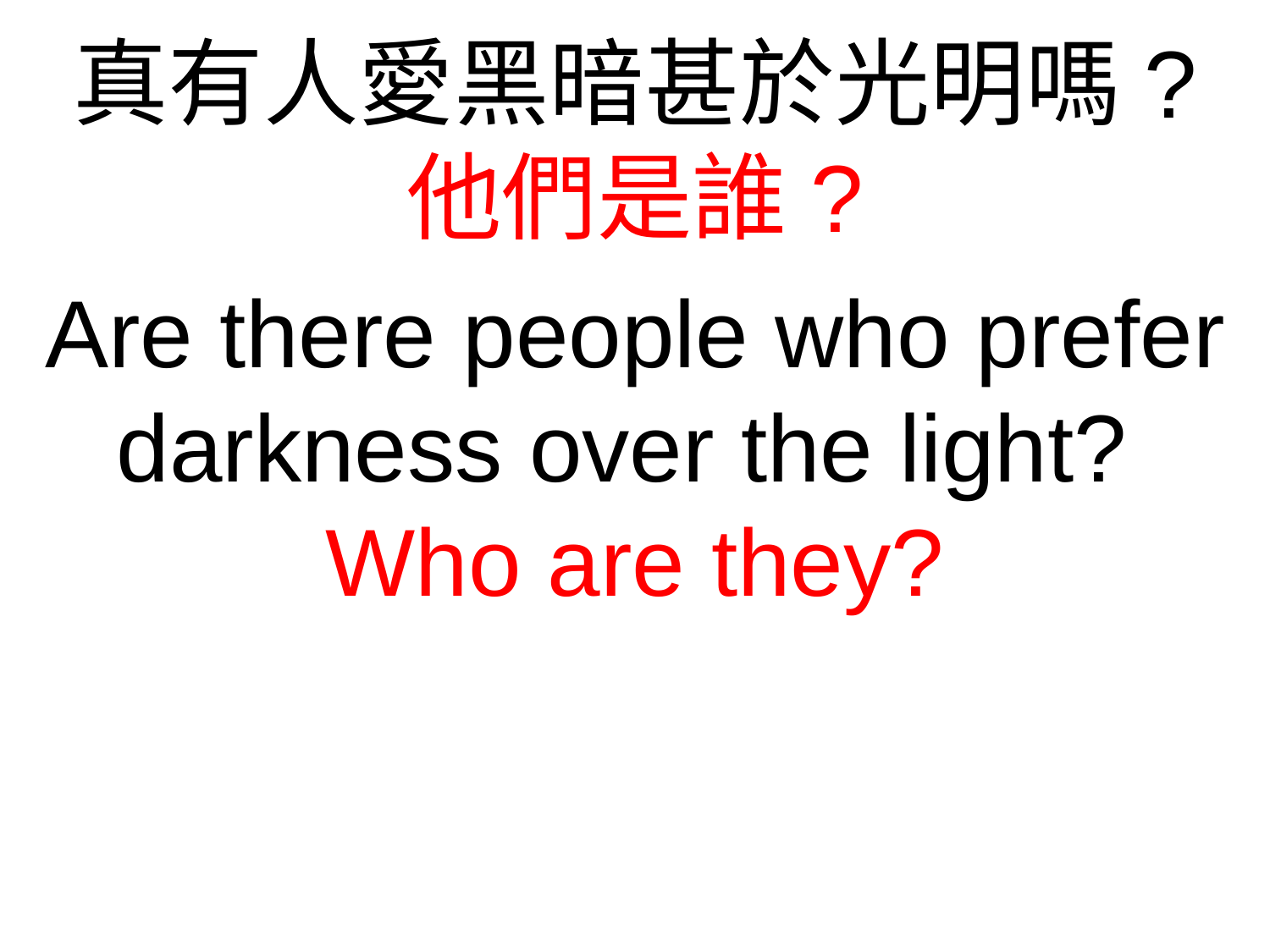

真有人愛黑暗甚於光明嗎?
他們是誰?
Are there people who prefer darkness over the light?
Who are they?